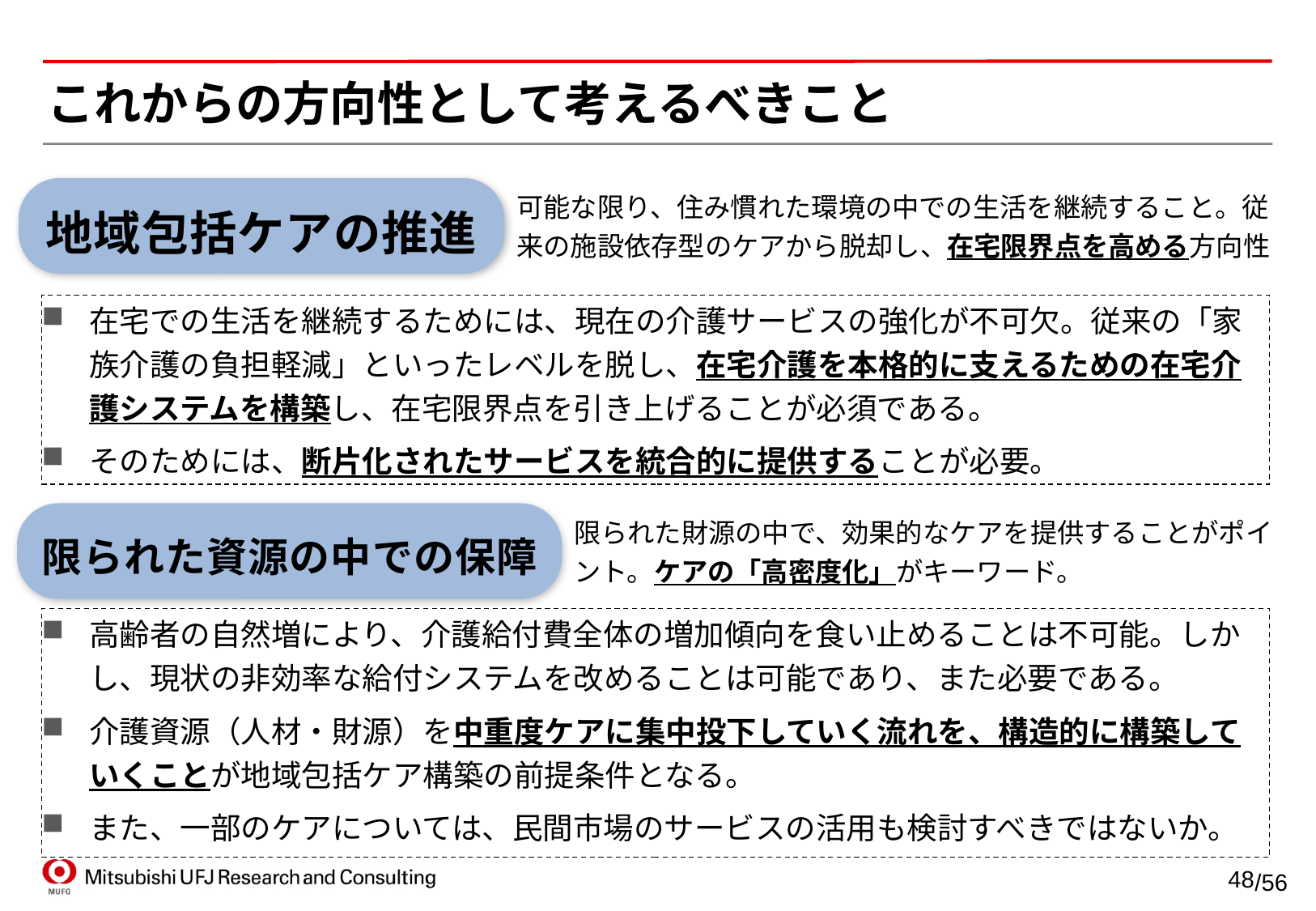

# これからの方向性として考えるべきこと
地域包括ケアの推進
可能な限り、住み慣れた環境の中での生活を継続すること。従来の施設依存型のケアから脱却し、在宅限界点を高める方向性
在宅での生活を継続するためには、現在の介護サービスの強化が不可欠。従来の「家族介護の負担軽減」といったレベルを脱し、在宅介護を本格的に支えるための在宅介護システムを構築し、在宅限界点を引き上げることが必須である。
そのためには、断片化されたサービスを統合的に提供することが必要。
限られた資源の中での保障
限られた財源の中で、効果的なケアを提供することがポイント。ケアの「高密度化」がキーワード。
高齢者の自然増により、介護給付費全体の増加傾向を食い止めることは不可能。しかし、現状の非効率な給付システムを改めることは可能であり、また必要である。
介護資源（人材・財源）を中重度ケアに集中投下していく流れを、構造的に構築していくことが地域包括ケア構築の前提条件となる。
また、一部のケアについては、民間市場のサービスの活用も検討すべきではないか。